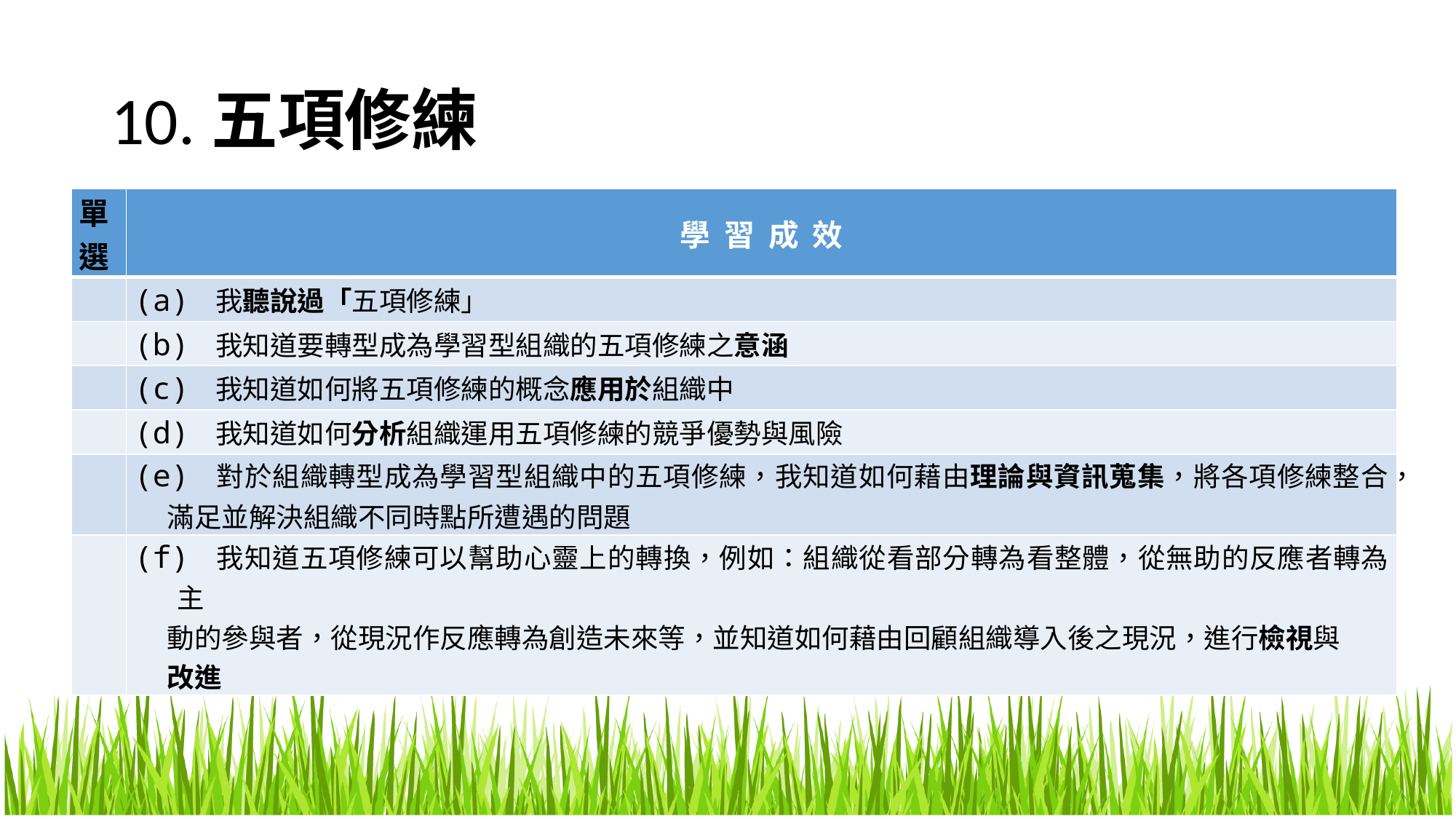

# 10.五項修練
| 單選 | 學 習 成 效 |
| --- | --- |
|  | (a) 我聽說過「五項修練」 |
|  | (b) 我知道要轉型成為學習型組織的五項修練之意涵 |
|  | (c) 我知道如何將五項修練的概念應用於組織中 |
|  | (d) 我知道如何分析組織運用五項修練的競爭優勢與風險 |
|  | (e) 對於組織轉型成為學習型組織中的五項修練，我知道如何藉由理論與資訊蒐集，將各項修練整合， 滿足並解決組織不同時點所遭遇的問題 |
|  | (f) 我知道五項修練可以幫助心靈上的轉換，例如：組織從看部分轉為看整體，從無助的反應者轉為主 動的參與者，從現況作反應轉為創造未來等，並知道如何藉由回顧組織導入後之現況，進行檢視與 改進 |